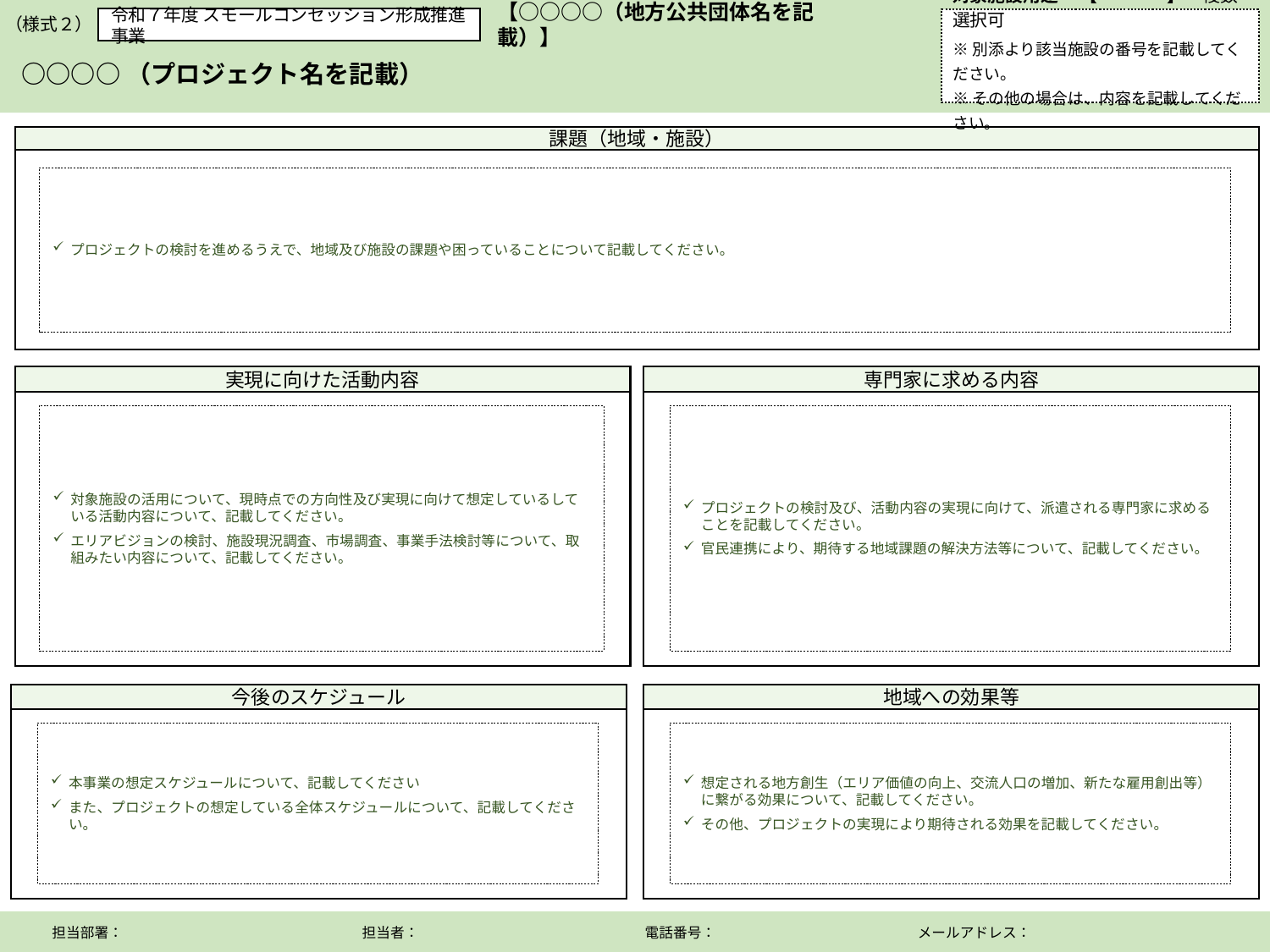

【○○○○（地方公共団体名を記載）】
対象施設用途　 【　　　　】　複数選択可
※別添より該当施設の番号を記載してください。
※その他の場合は、内容を記載してください。
○○○○（プロジェクト名を記載）
課題（地域・施設）

プロジェクトの検討を進めるうえで、地域及び施設の課題や困っていることについて記載してください。
実現に向けた活動内容
専門家に求める内容

対象施設の活用について、現時点での方向性及び実現に向けて想定しているしている活動内容について、記載してください。
エリアビジョンの検討、施設現況調査、市場調査、事業手法検討等について、取組みたい内容について、記載してください。
プロジェクトの検討及び、活動内容の実現に向けて、派遣される専門家に求めることを記載してください。
官民連携により、期待する地域課題の解決方法等について、記載してください。
今後のスケジュール
地域への効果等

本事業の想定スケジュールについて、記載してください
また、プロジェクトの想定している全体スケジュールについて、記載してください。
想定される地方創生（エリア価値の向上、交流人口の増加、新たな雇用創出等）に繋がる効果について、記載してください。
その他、プロジェクトの実現により期待される効果を記載してください。
担当部署：
担当者：
電話番号：
メールアドレス：